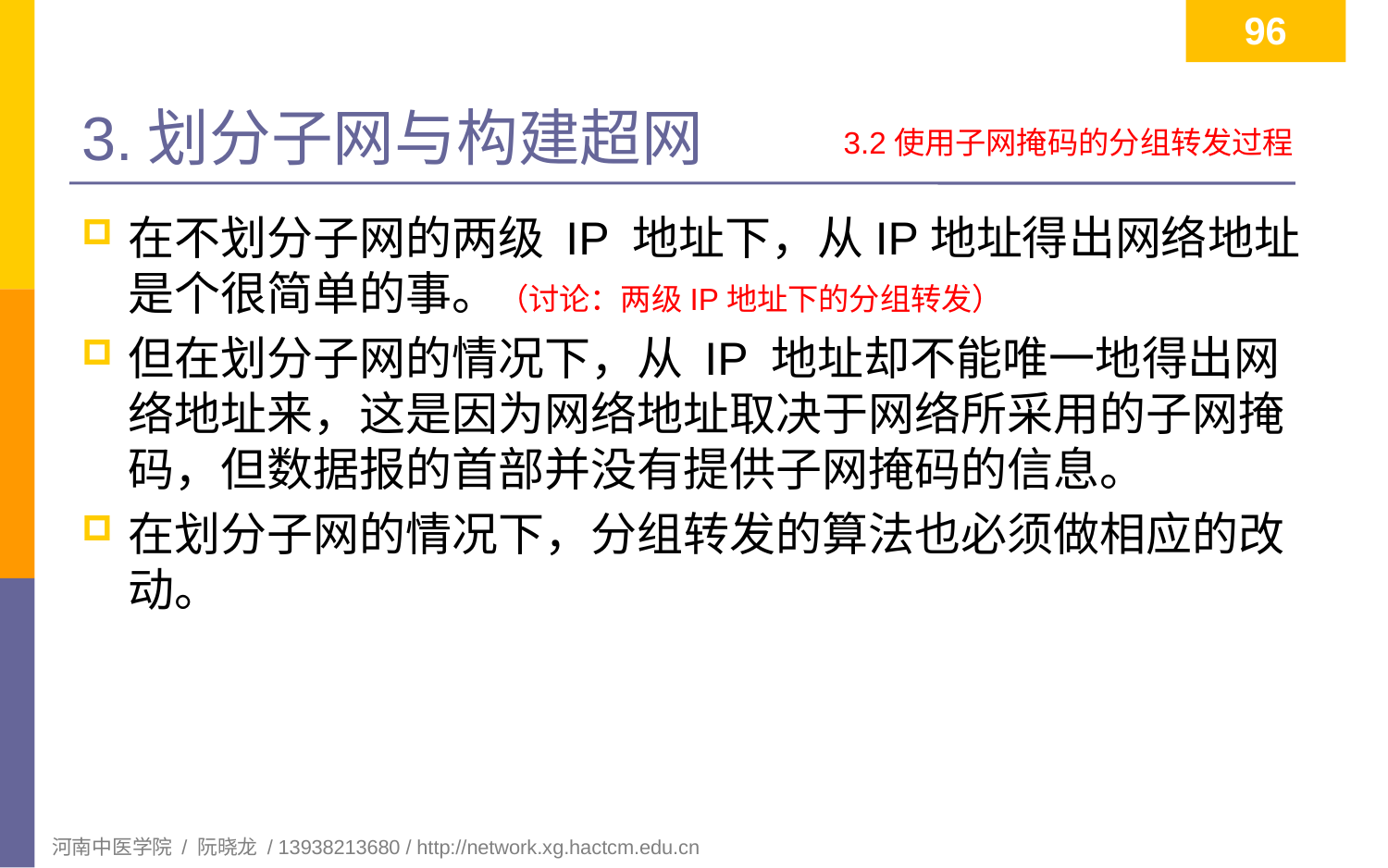

96
# 3.划分子网与构建超网
3.2使用子网掩码的分组转发过程
在不划分子网的两级 IP 地址下，从IP地址得出网络地址是个很简单的事。（讨论：两级IP地址下的分组转发）
但在划分子网的情况下，从 IP 地址却不能唯一地得出网络地址来，这是因为网络地址取决于网络所采用的子网掩码，但数据报的首部并没有提供子网掩码的信息。
在划分子网的情况下，分组转发的算法也必须做相应的改动。